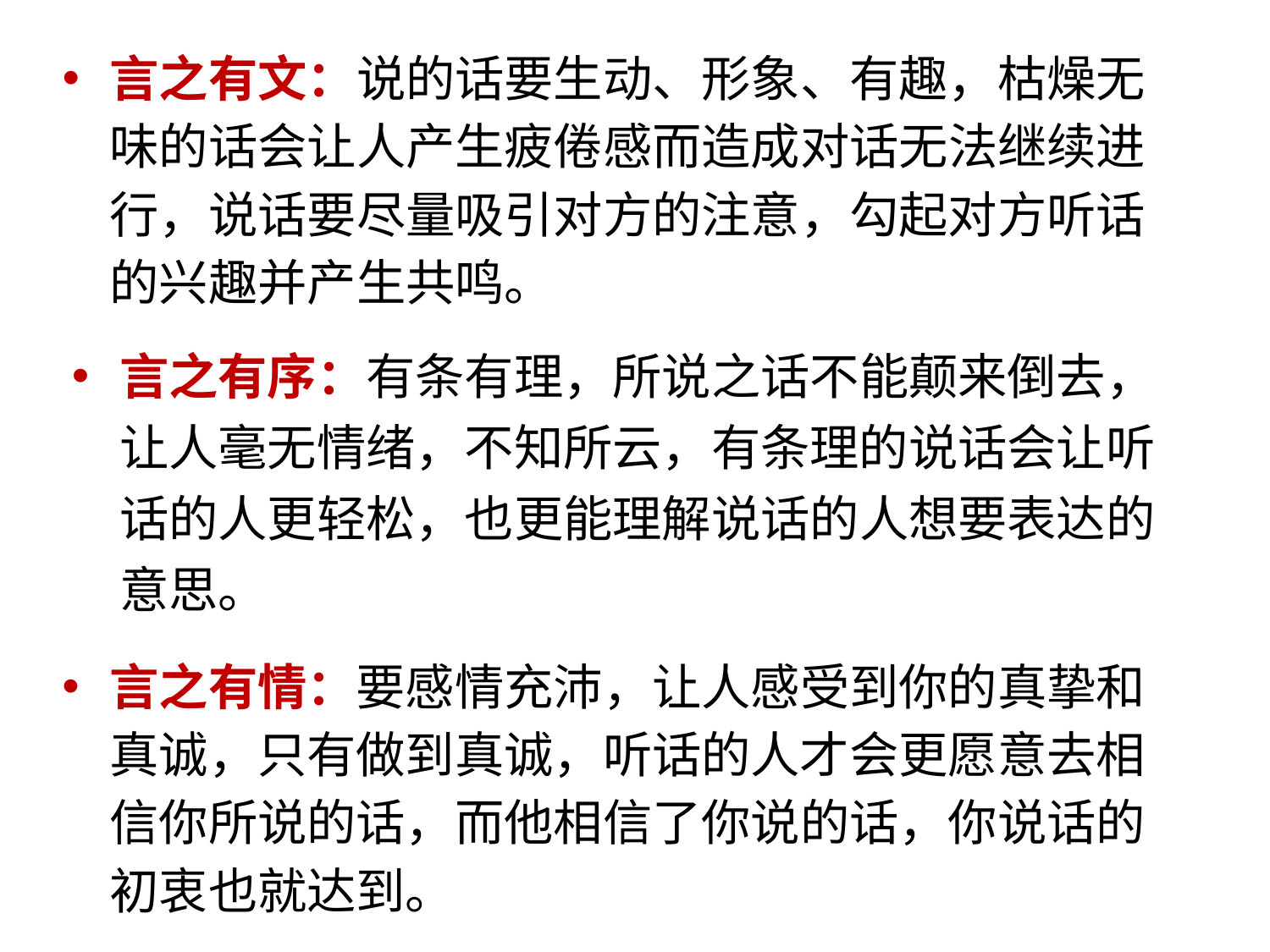

言之有文：说的话要生动、形象、有趣，枯燥无味的话会让人产生疲倦感而造成对话无法继续进行，说话要尽量吸引对方的注意，勾起对方听话的兴趣并产生共鸣。
言之有序：有条有理，所说之话不能颠来倒去，让人毫无情绪，不知所云，有条理的说话会让听话的人更轻松，也更能理解说话的人想要表达的意思。
言之有情：要感情充沛，让人感受到你的真挚和真诚，只有做到真诚，听话的人才会更愿意去相信你所说的话，而他相信了你说的话，你说话的初衷也就达到。